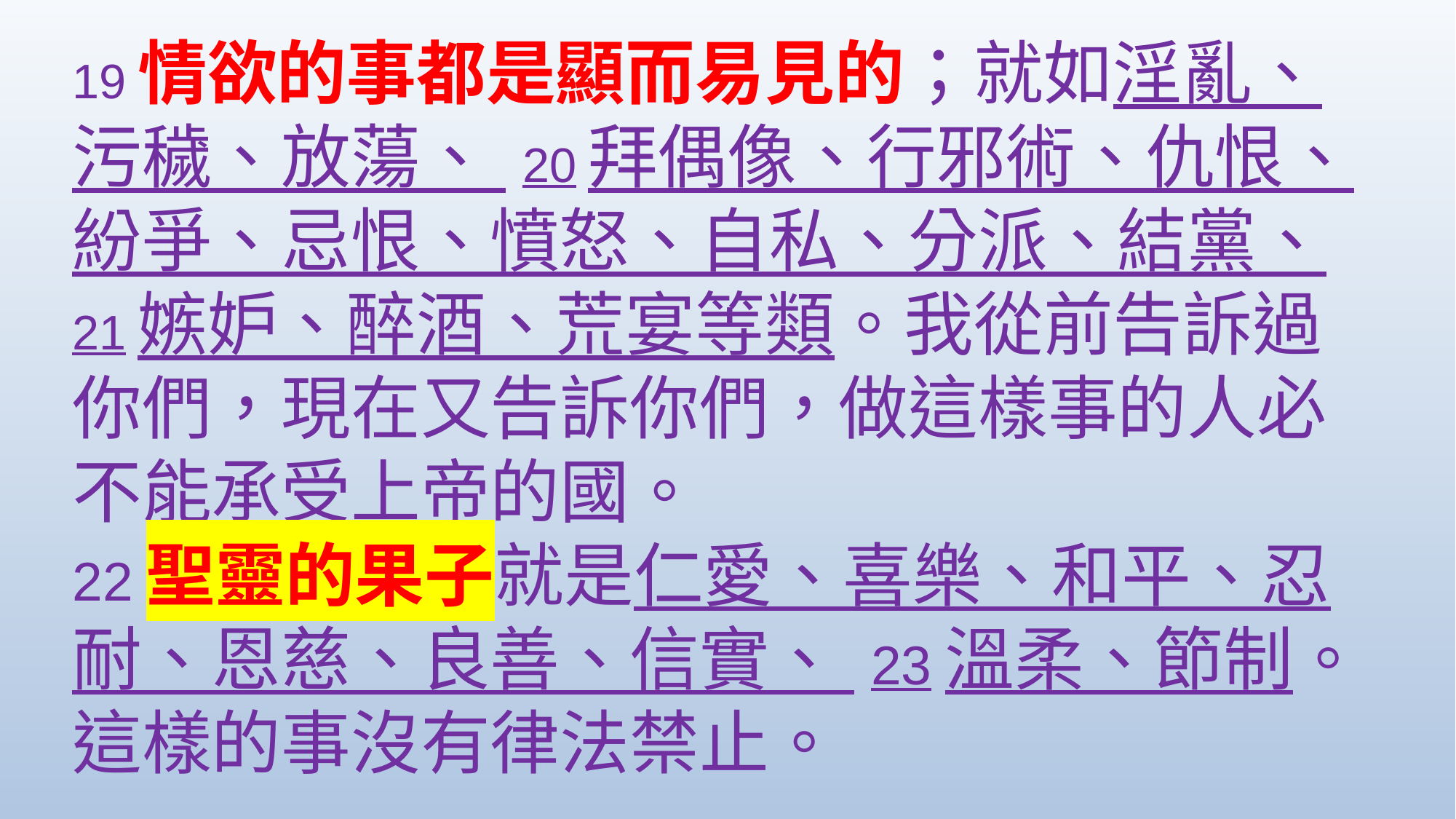

19情欲的事都是顯而易見的；就如淫亂、污穢、放蕩、 20拜偶像、行邪術、仇恨、紛爭、忌恨、憤怒、自私、分派、結黨、 21嫉妒、醉酒、荒宴等類。我從前告訴過你們，現在又告訴你們，做這樣事的人必不能承受上帝的國。
22聖靈的果子就是仁愛、喜樂、和平、忍耐、恩慈、良善、信實、 23溫柔、節制。這樣的事沒有律法禁止。